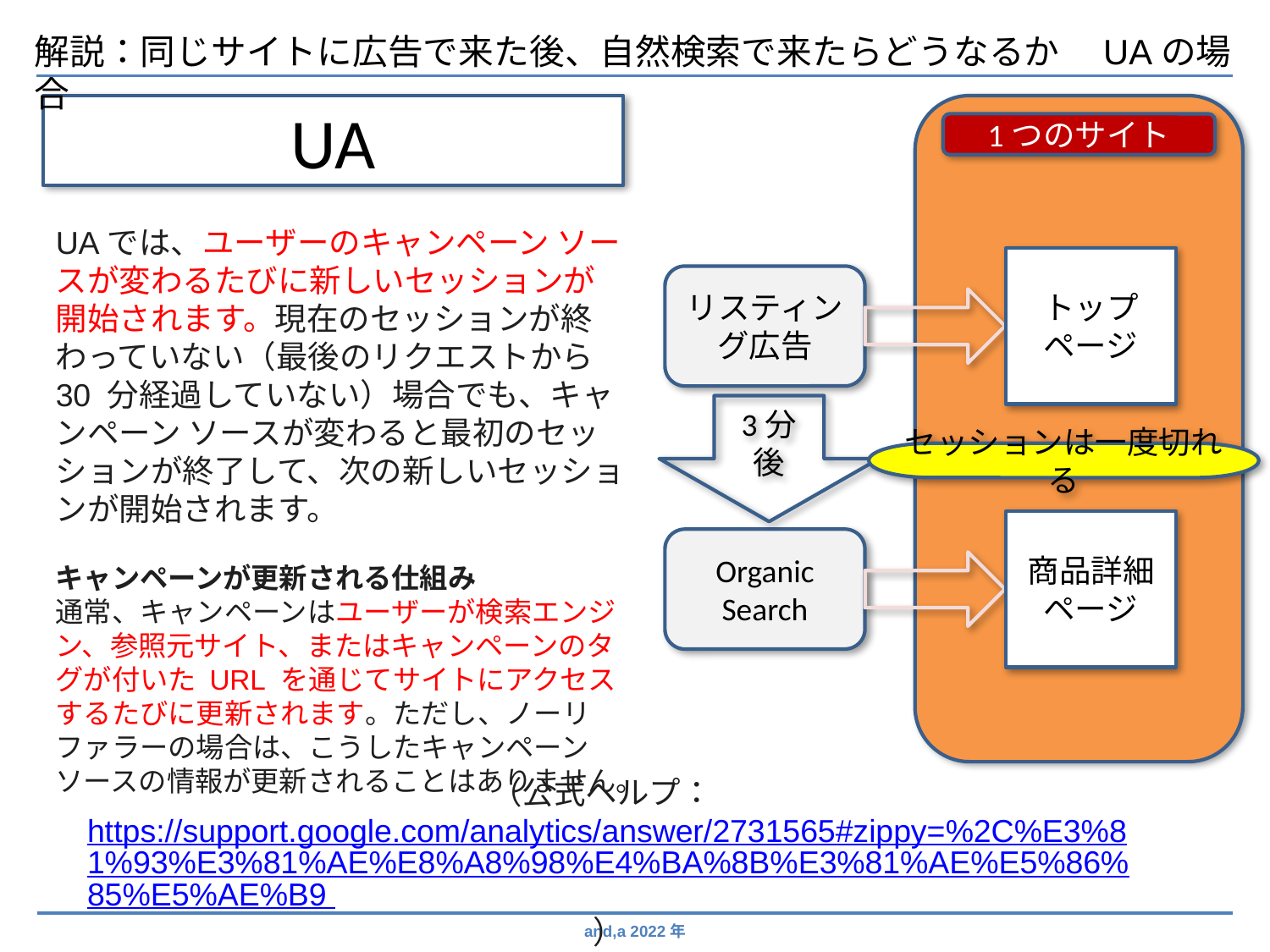

解説：同じサイトに広告で来た後、自然検索で来たらどうなるか　UAの場合
UA

1つのサイト
UAでは、ユーザーのキャンペーン ソースが変わるたびに新しいセッションが開始されます。現在のセッションが終わっていない（最後のリクエストから 30 分経過していない）場合でも、キャンペーン ソースが変わると最初のセッションが終了して、次の新しいセッションが開始されます。

キャンペーンが更新される仕組み
通常、キャンペーンはユーザーが検索エンジン、参照元サイト、またはキャンペーンのタグが付いた URL を通じてサイトにアクセスするたびに更新されます。ただし、ノーリファラーの場合は、こうしたキャンペーン ソースの情報が更新されることはありません。

トップ
ページ
リスティング広告

3分後
セッションは一度切れる
商品詳細
ページ
Organic
Search

（公式ヘルプ： https://support.google.com/analytics/answer/2731565#zippy=%2C%E3%81%93%E3%81%AE%E8%A8%98%E4%BA%8B%E3%81%AE%E5%86%85%E5%AE%B9 ）